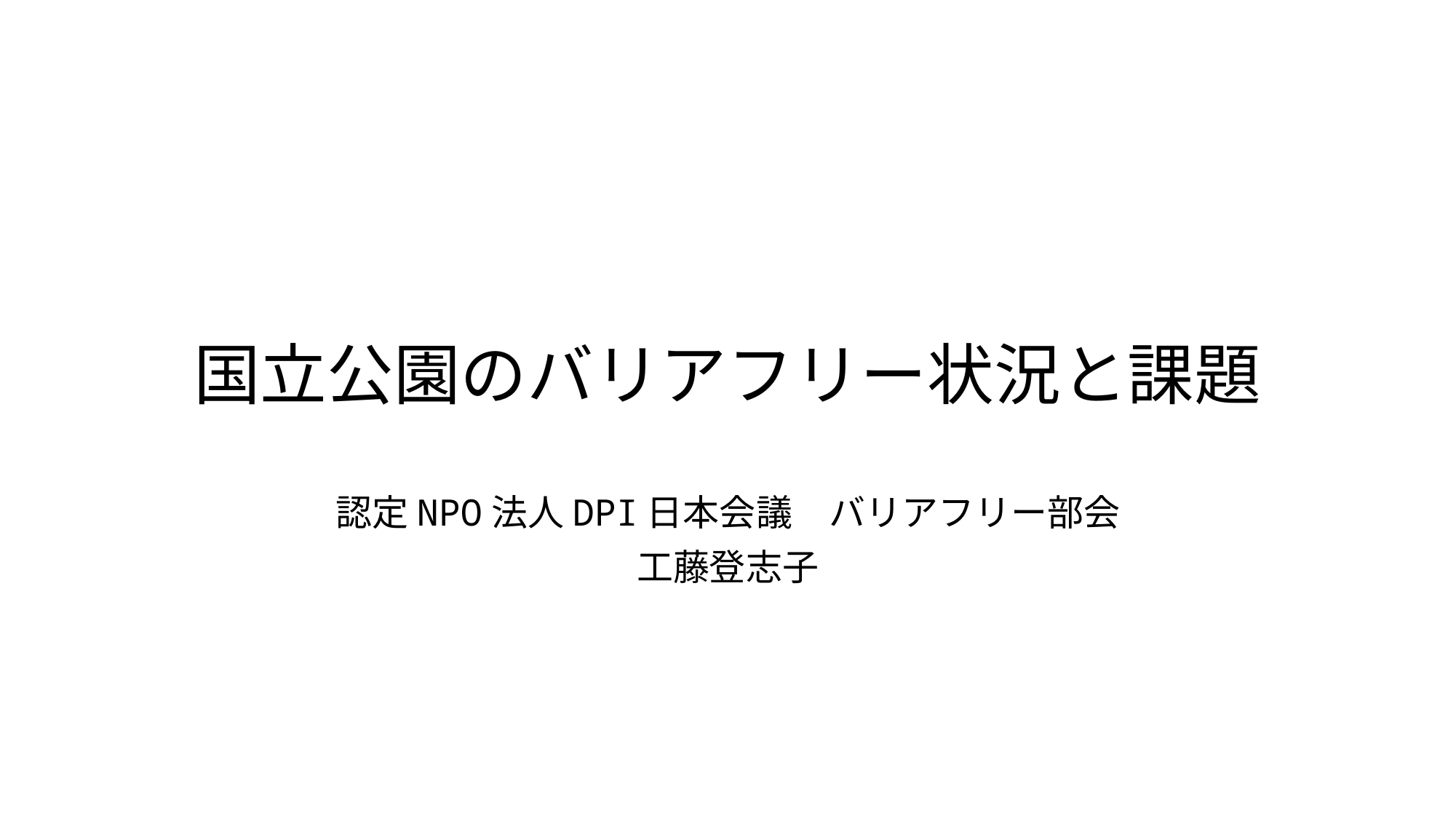

# 国立公園のバリアフリー状況と課題

認定NPO法人DPI日本会議　バリアフリー部会
工藤登志子